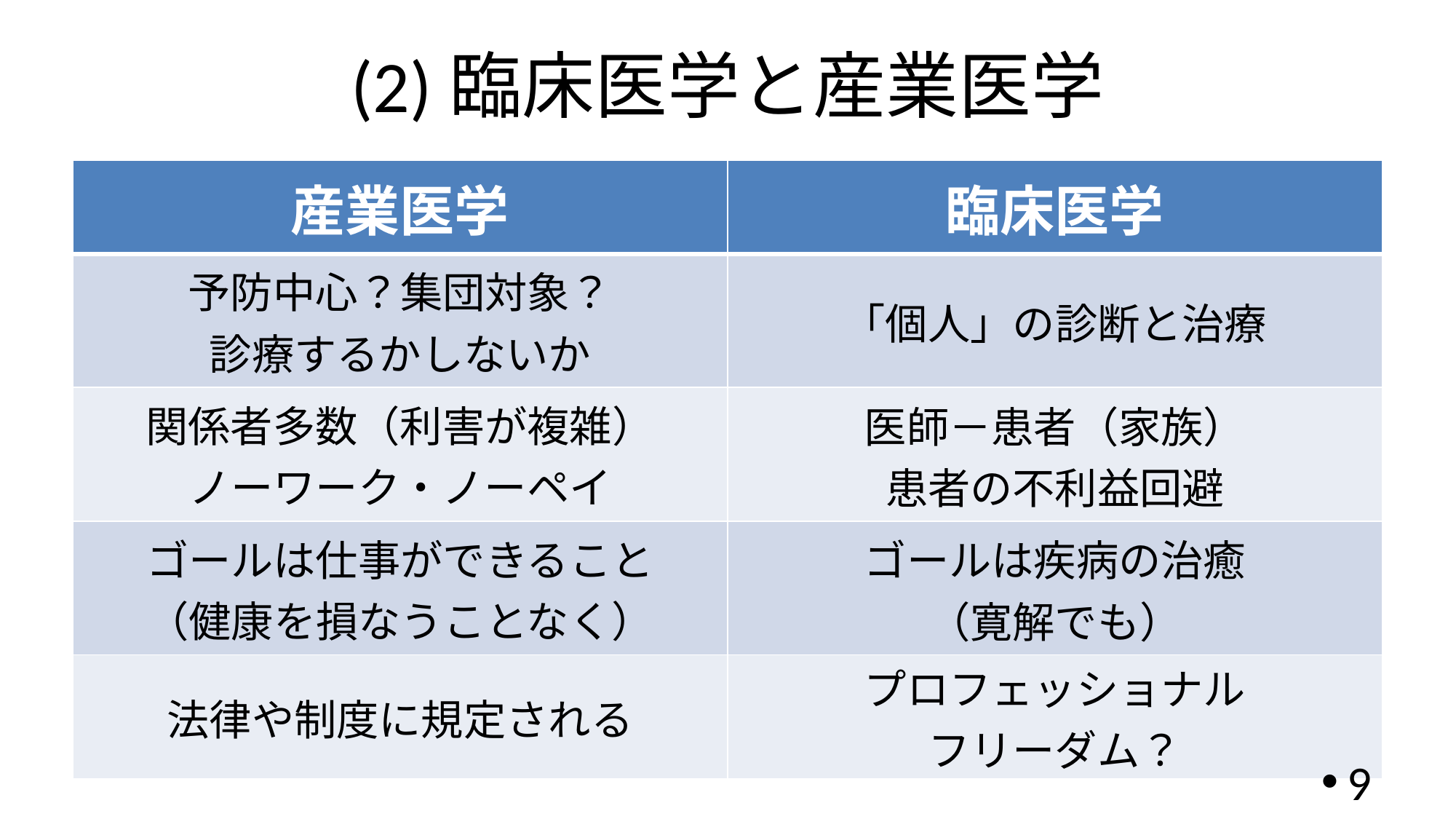

# (2)臨床医学と産業医学
| 産業医学 | 臨床医学 |
| --- | --- |
| 予防中心？集団対象？ 診療するかしないか | 「個人」の診断と治療 |
| 関係者多数（利害が複雑） ノーワーク・ノーペイ | 医師－患者（家族） 患者の不利益回避 |
| ゴールは仕事ができること （健康を損なうことなく） | ゴールは疾病の治癒 （寛解でも） |
| 法律や制度に規定される | プロフェッショナル フリーダム？ |
9